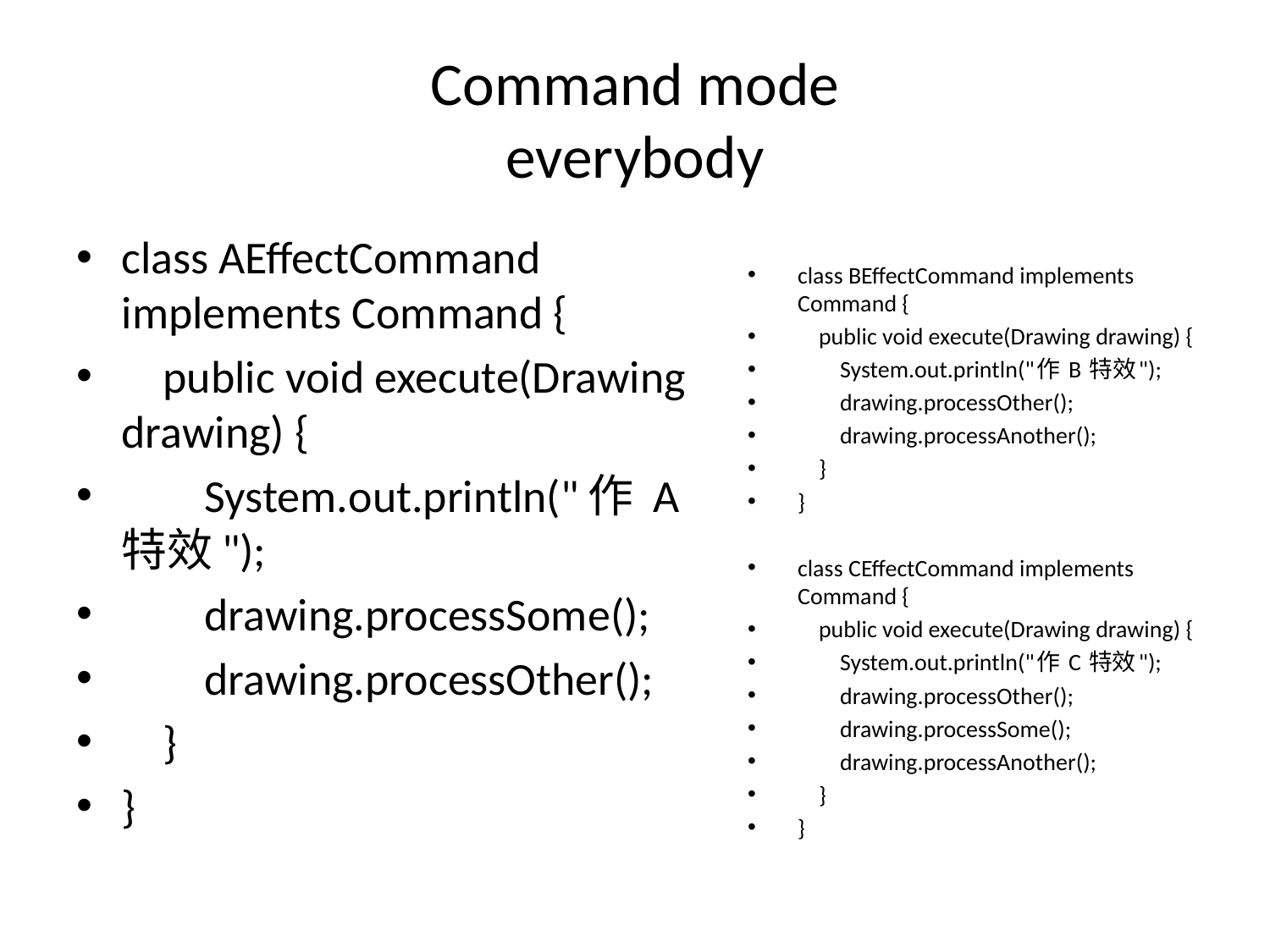

# Command mode everybody

class BEffectCommand implements Command {
    public void execute(Drawing drawing) {
        System.out.println("作 B 特效");
        drawing.processOther();
        drawing.processAnother();
    }
}

class CEffectCommand implements Command {
    public void execute(Drawing drawing) {
        System.out.println("作 C 特效");
        drawing.processOther();
        drawing.processSome();
        drawing.processAnother();
    }
}
class AEffectCommand implements Command {
    public void execute(Drawing drawing) {
        System.out.println("作 A 特效");
        drawing.processSome();
        drawing.processOther();
    }
}